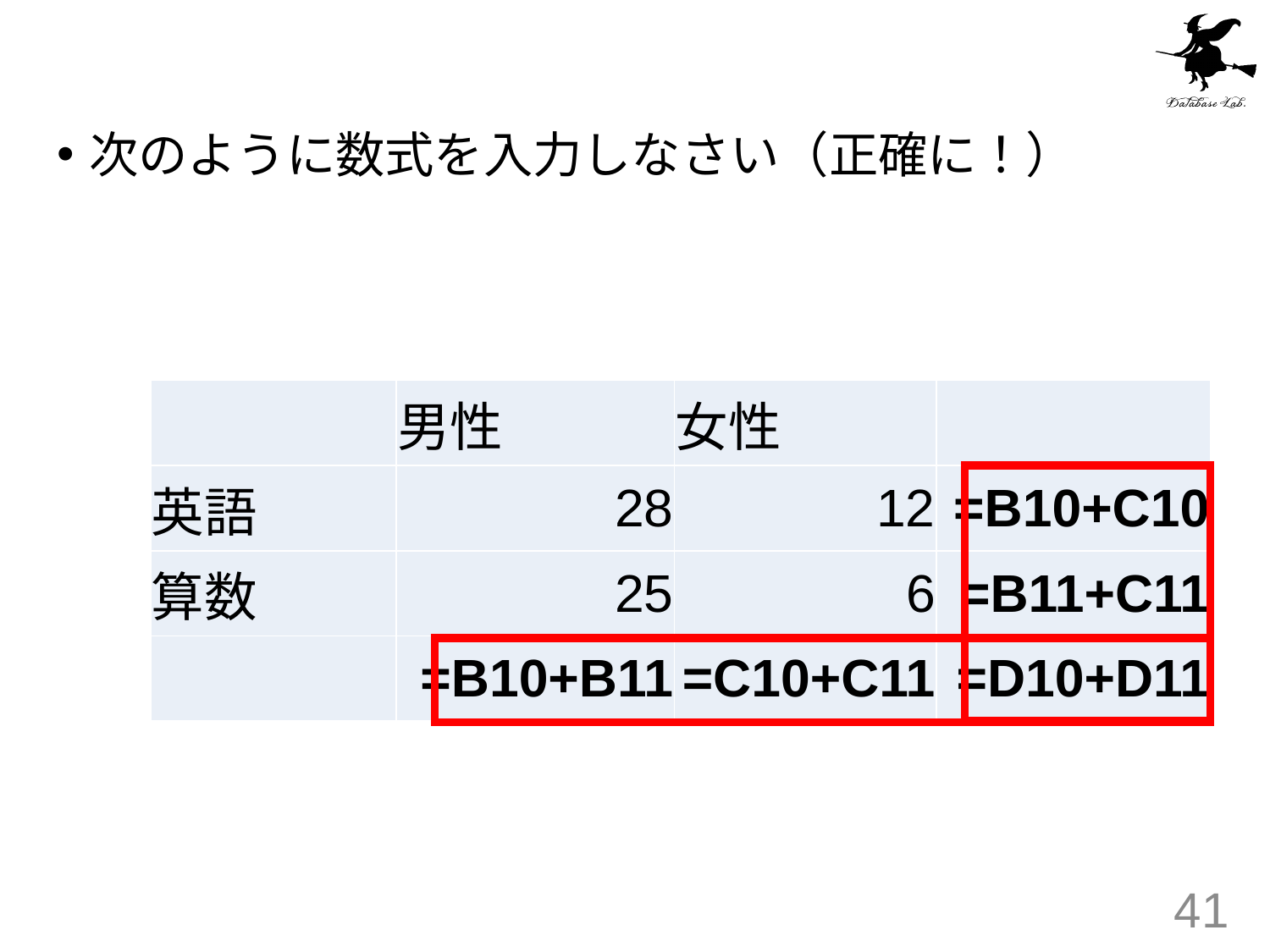

#
次のように数式を入力しなさい（正確に！）

|  | 男性 | 女性 |  |
| --- | --- | --- | --- |
| 英語 | 28 | 12 | =B10+C10 |
| 算数 | 25 | 6 | =B11+C11 |
|  | =B10+B11 | =C10+C11 | =D10+D11 |

41